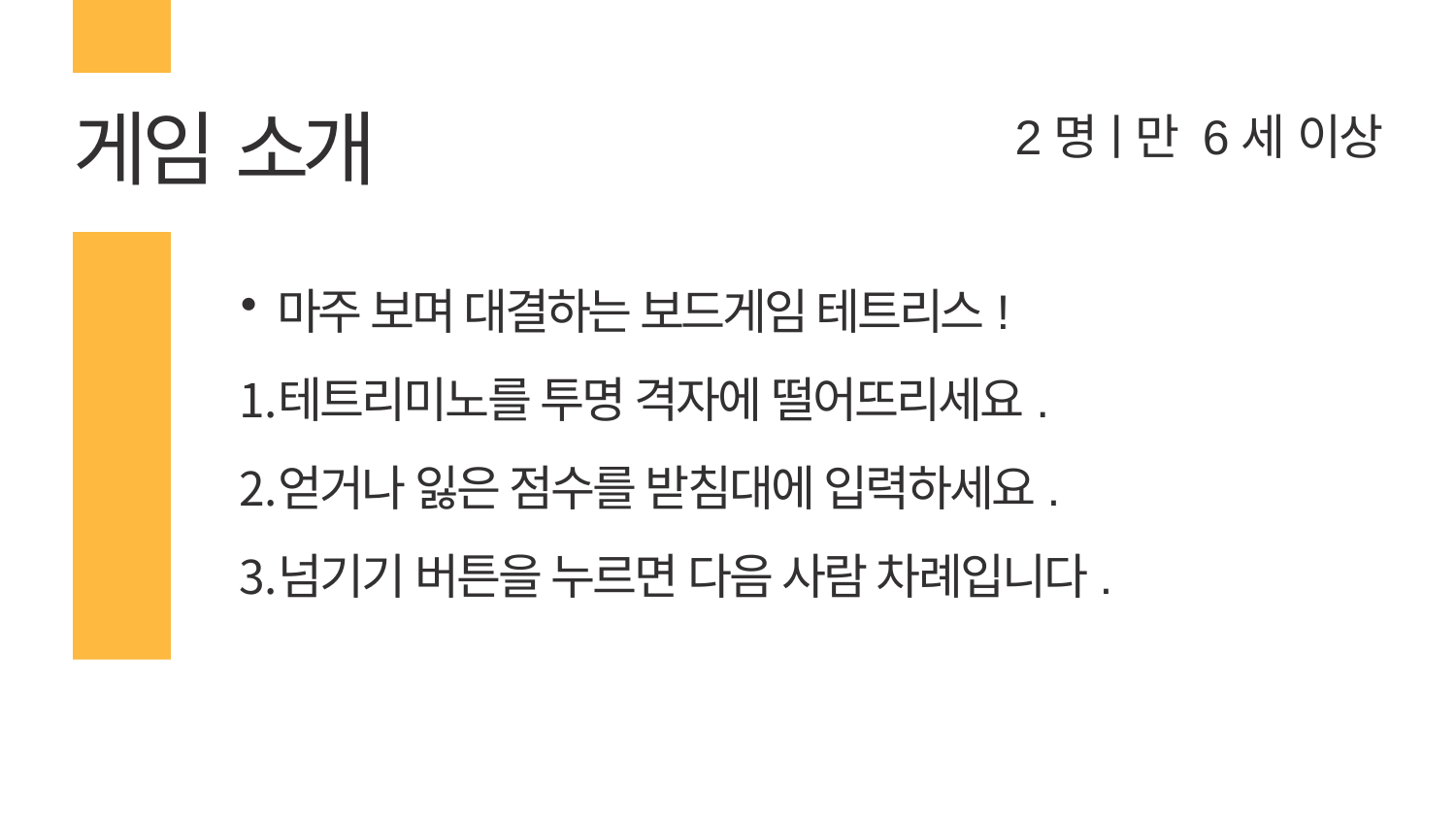

# 게임 소개
2명ㅣ만 6세 이상

마주 보며 대결하는 보드게임 테트리스!
테트리미노를 투명 격자에 떨어뜨리세요.
얻거나 잃은 점수를 받침대에 입력하세요.
넘기기 버튼을 누르면 다음 사람 차례입니다.